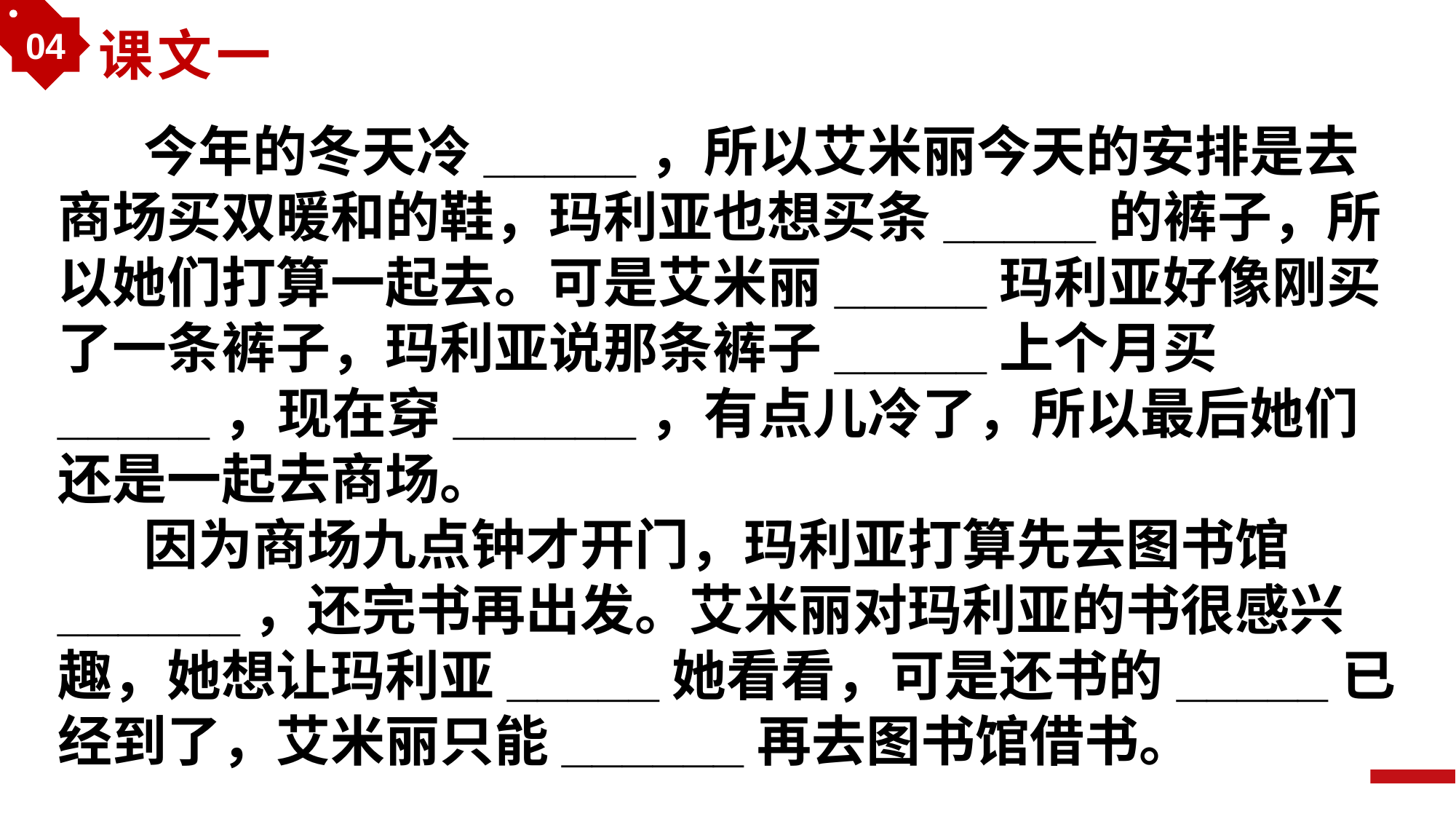

04
课文一
今年的冬天冷_____，所以艾米丽今天的安排是去商场买双暖和的鞋，玛利亚也想买条_____的裤子，所以她们打算一起去。可是艾米丽_____玛利亚好像刚买了一条裤子，玛利亚说那条裤子_____上个月买_____，现在穿______，有点儿冷了，所以最后她们还是一起去商场。
因为商场九点钟才开门，玛利亚打算先去图书馆______，还完书再出发。艾米丽对玛利亚的书很感兴趣，她想让玛利亚_____她看看，可是还书的_____已经到了，艾米丽只能______再去图书馆借书。